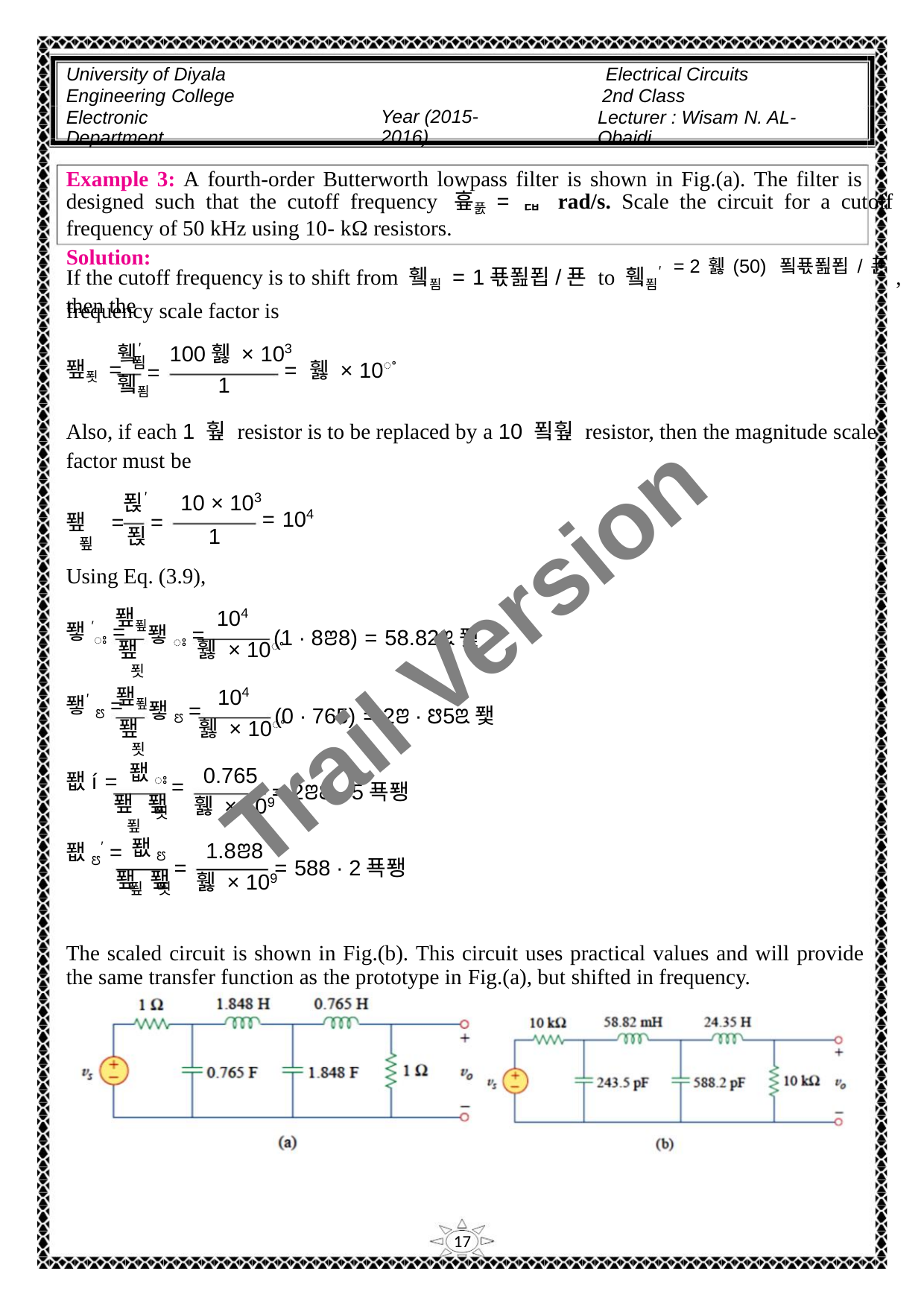

University of Diyala
Engineering College
Electronic Department
Electrical Circuits
2nd Class
Lecturer : Wisam N. AL-Obaidi
Year (2015-2016)
Example 3: A fourth-order Butterworth lowpass filter is shown in Fig.(a). The filter is
designed such that the cutoff frequency 흎풄 = ퟏ rad/s. Scale the circuit for a cutoff
frequency of 50 kHz using 10- kΩ resistors.
Solution:
If the cutoff frequency is to shift from 휔푐 = 1푟푎푑/푠 to 휔푐′ = 2휋(50) 푘푟푎푑/푠, then the
frequency scale factor is
휔′
100휋 × 103
1
푐
= 휋 × 10ꢀ
퐾푓 =
=
휔푐
Also, if each 1 훺 resistor is to be replaced by a 10 푘훺 resistor, then the magnitude scale
factor must be
푅′ 10 × 103
= 104
퐾 =
푚
=
푅
1
Using Eq. (3.9),
Trail Version
Trail Version
Trail Version
Trail Version
Trail Version
Trail Version
Trail Version
Trail Version
Trail Version
Trail Version
Trail Version
Trail Version
Trail Version
104
휋 × 10ꢀ
퐾푚
퐾
푓
퐿′ꢁ =
퐿′ꢄ =
퐶í =
퐶ꢄ′ =
퐿ꢁ =
퐿ꢄ =
=
(1 ∙ 8ꢂ8) = 58.82ꢃ퐻
104
휋 × 10ꢀ
퐾푚
퐾
푓
(0 ∙ 765) = 2ꢂ ∙ ꢅ5ꢃ퐻
= 2ꢂꢅ ∙ 5푝퐹
퐶ꢁ
퐾 퐾
푚
0.765
휋 × 109
푓
퐶ꢄ
퐾 퐾
1.8ꢂ8
휋 × 109
=
= 588 ∙ 2푝퐹
푚
푓
The scaled circuit is shown in Fig.(b). This circuit uses practical values and will provide
the same transfer function as the prototype in Fig.(a), but shifted in frequency.
17